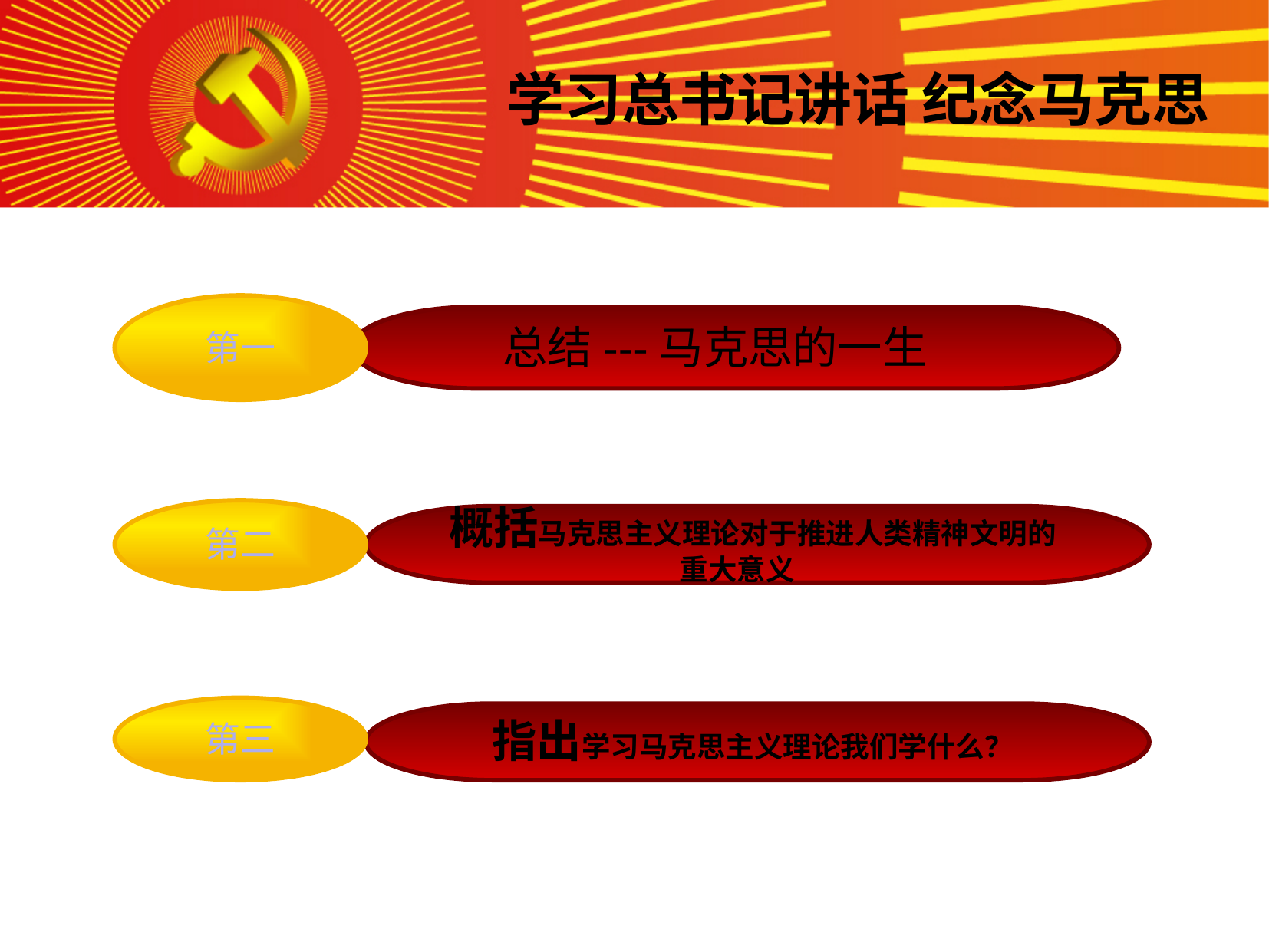

学习总书记讲话 纪念马克思
第一
总结---马克思的一生
第二
  概括马克思主义理论对于推进人类精神文明的重大意义
第三
  指出学习马克思主义理论我们学什么？